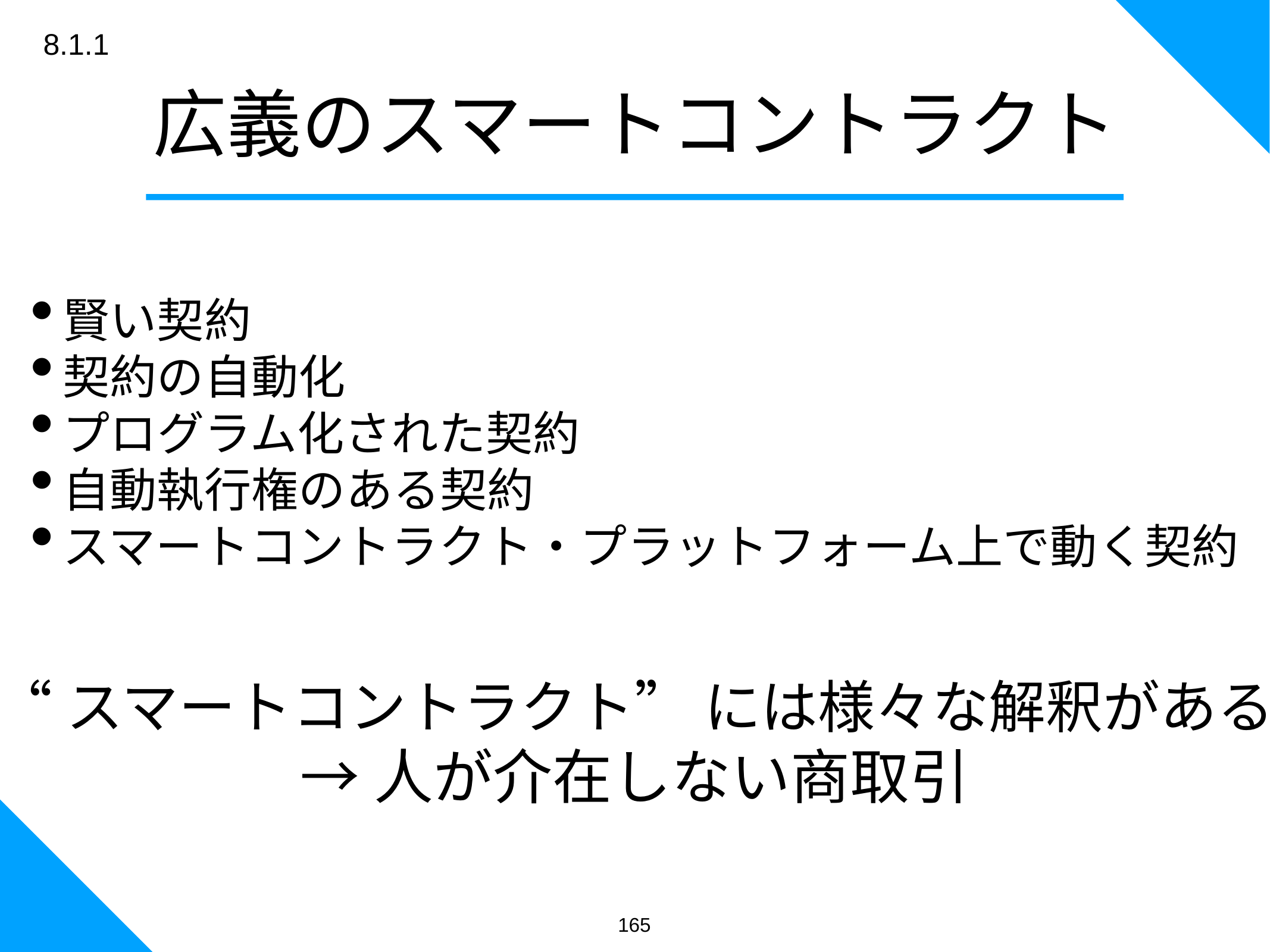

8.1.1
広義のスマートコントラクト
賢い契約
契約の自動化
プログラム化された契約
自動執行権のある契約
スマートコントラクト・プラットフォーム上で動く契約
“スマートコントラクト” には様々な解釈がある
→人が介在しない商取引
165